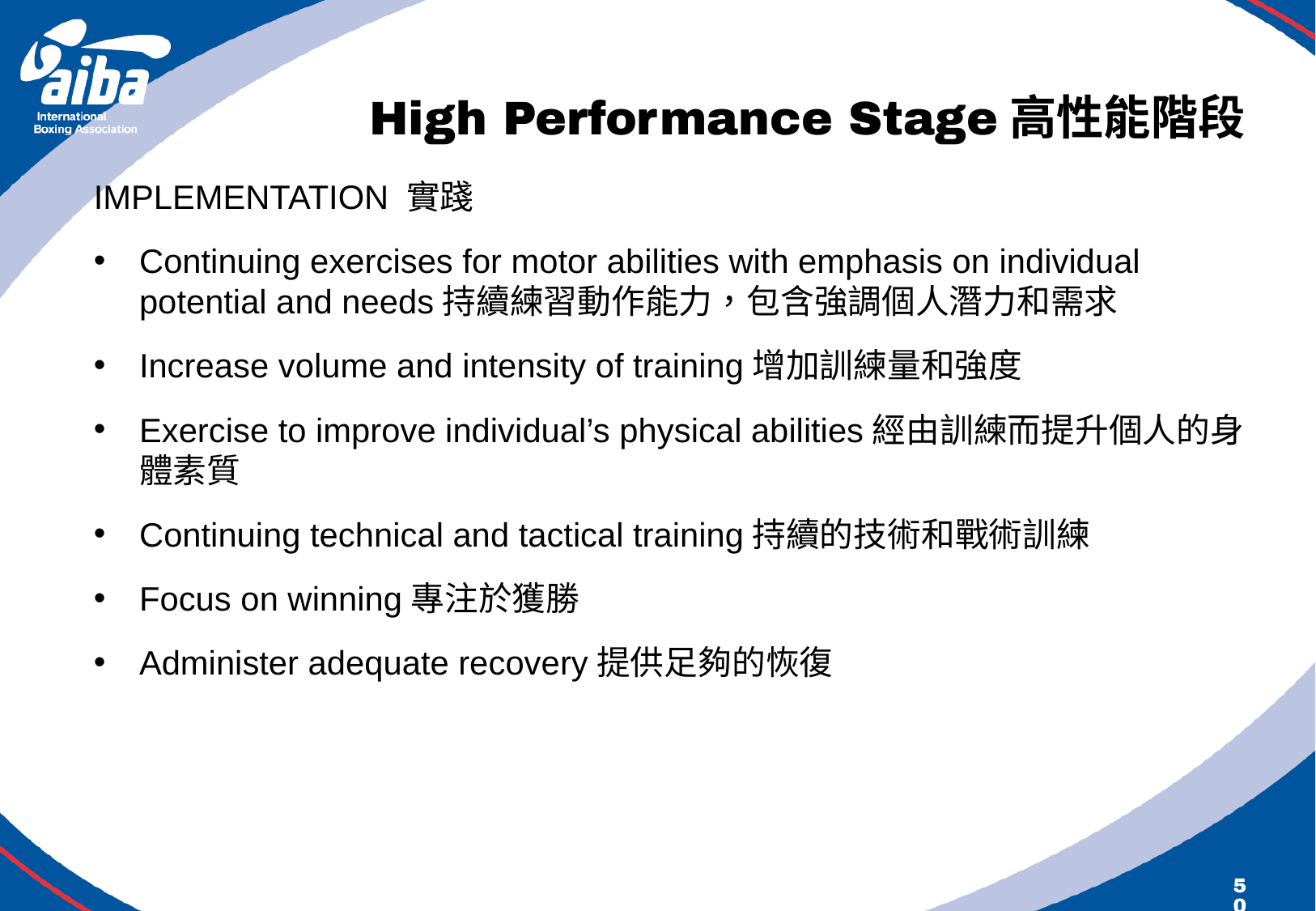

# High Performance Stage高性能階段
IMPLEMENTATION 實踐
Continuing exercises for motor abilities with emphasis on individual potential and needs持續練習動作能力，包含強調個人潛力和需求
Increase volume and intensity of training增加訓練量和強度
Exercise to improve individual’s physical abilities經由訓練而提升個人的身體素質
Continuing technical and tactical training持續的技術和戰術訓練
Focus on winning專注於獲勝
Administer adequate recovery提供足夠的恢復

50